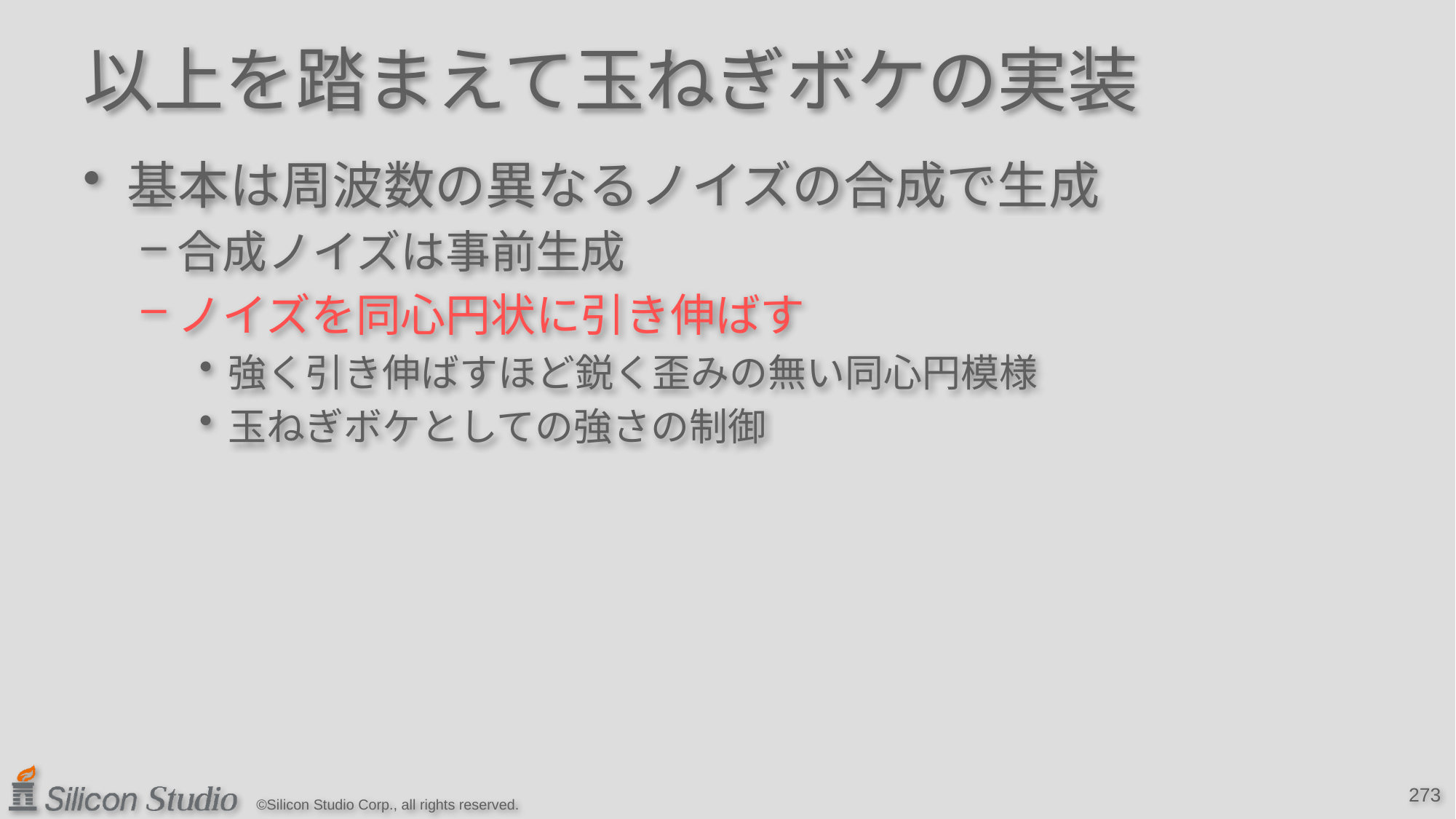

# 以上を踏まえて玉ねぎボケの実装
基本は周波数の異なるノイズの合成で生成
合成ノイズは事前生成
ノイズを同心円状に引き伸ばす
強く引き伸ばすほど鋭く歪みの無い同心円模様
玉ねぎボケとしての強さの制御